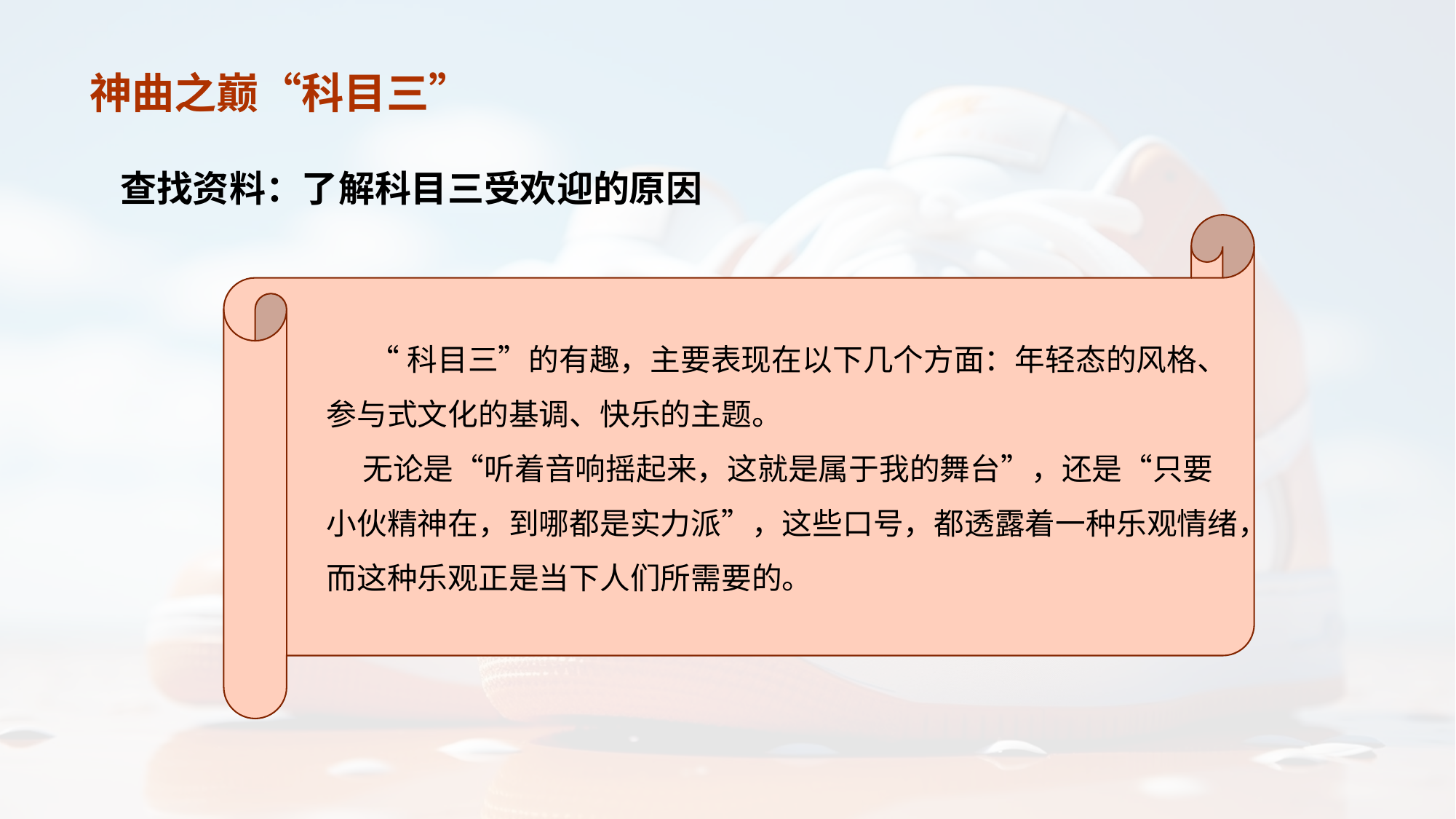

# 神曲之巅“科目三”
查找资料：了解科目三受欢迎的原因

 “科目三”的有趣，主要表现在以下几个方面：年轻态的风格、参与式文化的基调、快乐的主题。
无论是“听着音响摇起来，这就是属于我的舞台”，还是“只要小伙精神在，到哪都是实力派”，这些口号，都透露着一种乐观情绪，而这种乐观正是当下人们所需要的。